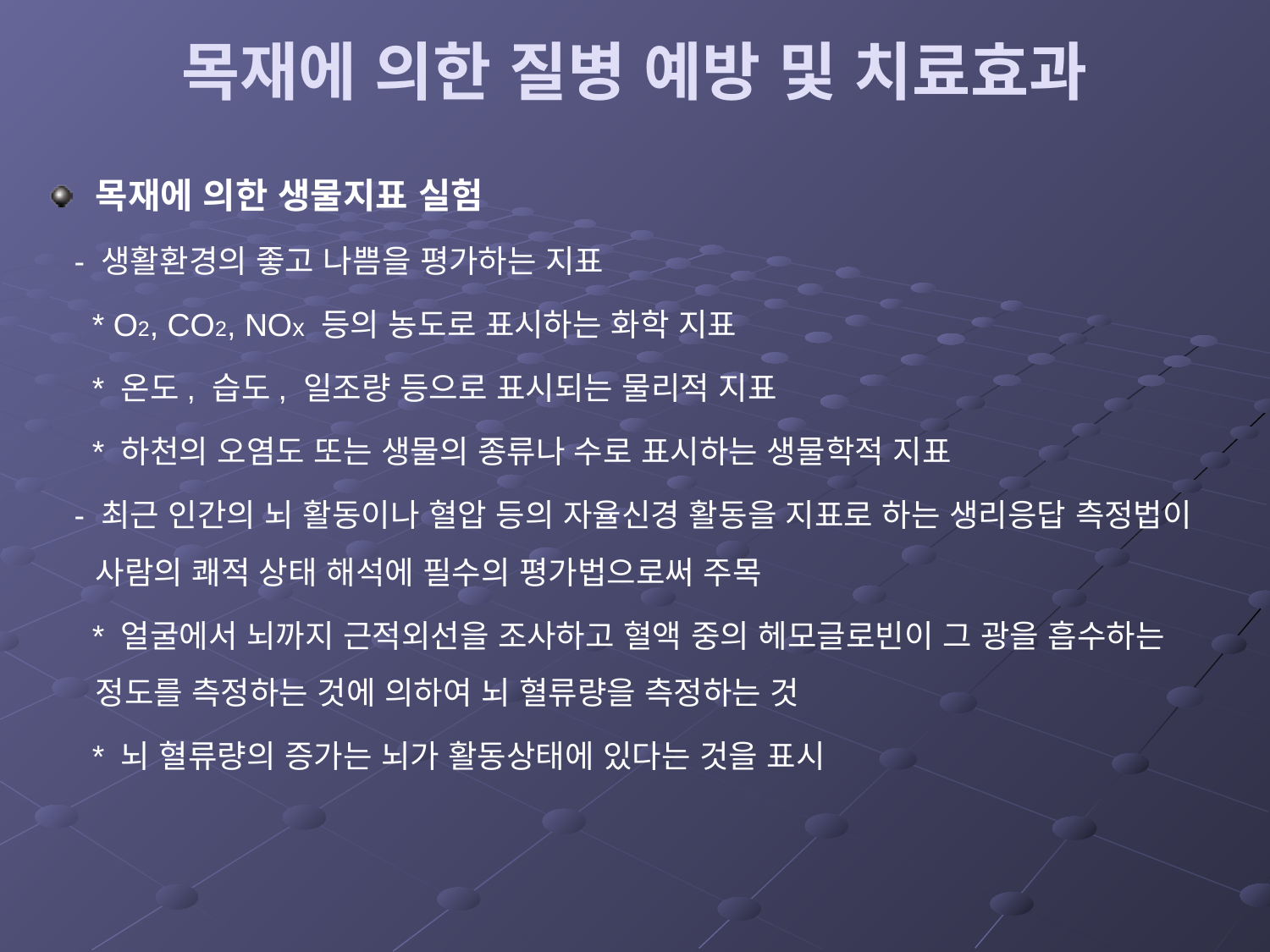

# 목재에 의한 질병 예방 및 치료효과
목재에 의한 생물지표 실험
   - 생활환경의 좋고 나쁨을 평가하는 지표
     * O2, CO2, NOx 등의 농도로 표시하는 화학 지표
     * 온도, 습도, 일조량 등으로 표시되는 물리적 지표
     * 하천의 오염도 또는 생물의 종류나 수로 표시하는 생물학적 지표
   - 최근 인간의 뇌 활동이나 혈압 등의 자율신경 활동을 지표로 하는 생리응답 측정법이 사람의 쾌적 상태 해석에 필수의 평가법으로써 주목
     * 얼굴에서 뇌까지 근적외선을 조사하고 혈액 중의 헤모글로빈이 그 광을 흡수하는 정도를 측정하는 것에 의하여 뇌 혈류량을 측정하는 것
     * 뇌 혈류량의 증가는 뇌가 활동상태에 있다는 것을 표시